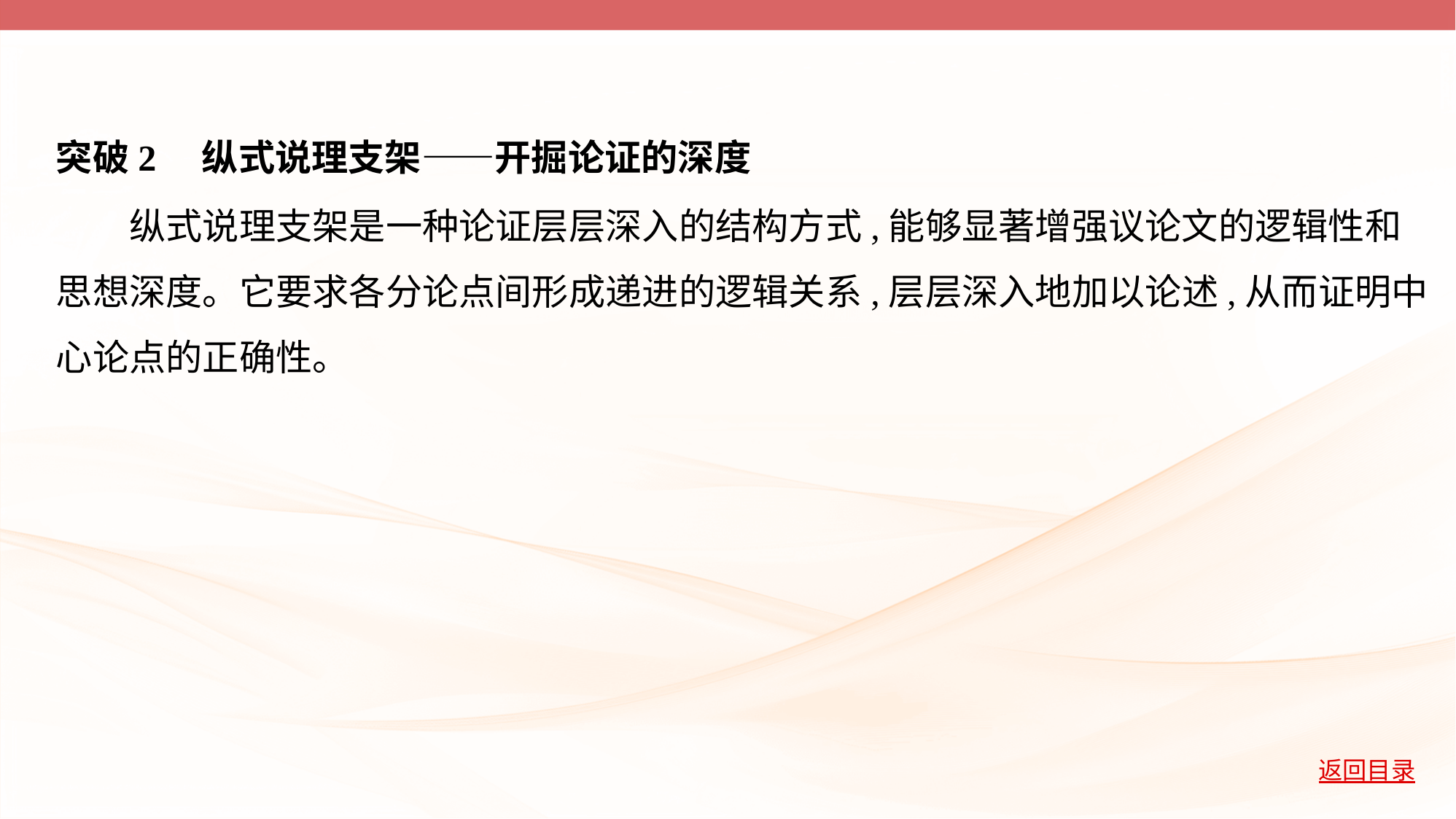

突破2　纵式说理支架——开掘论证的深度
　　纵式说理支架是一种论证层层深入的结构方式,能够显著增强议论文的逻辑性和
思想深度。它要求各分论点间形成递进的逻辑关系,层层深入地加以论述,从而证明中
心论点的正确性。